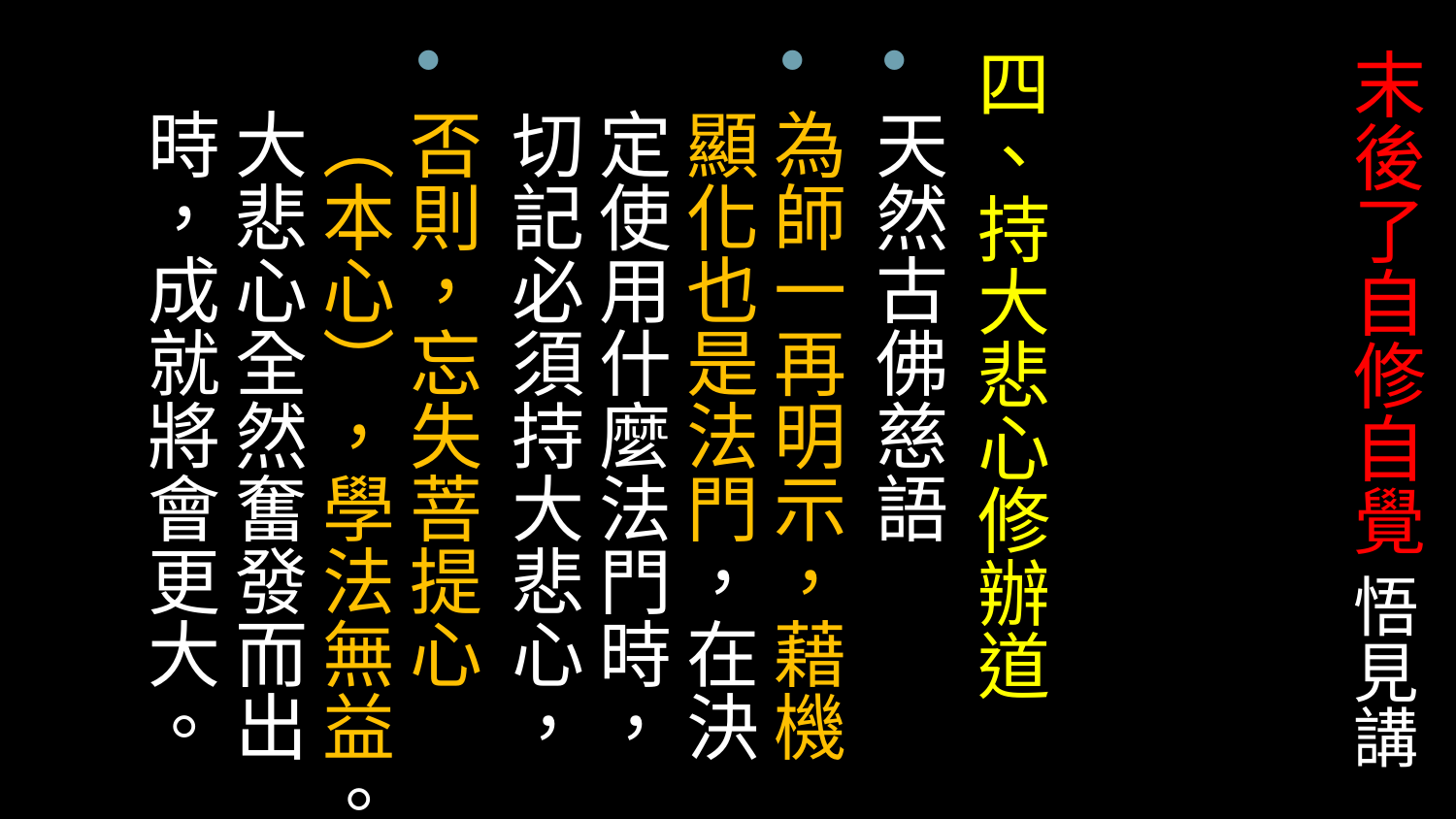

# 末後了自修自覺 悟見講
四、持大悲心修辦道
天然古佛慈語
為師一再明示，藉機顯化也是法門，在決定使用什麼法門時，切記必須持大悲心，
否則，忘失菩提心（本心），學法無益。大悲心全然奮發而出時，成就將會更大。